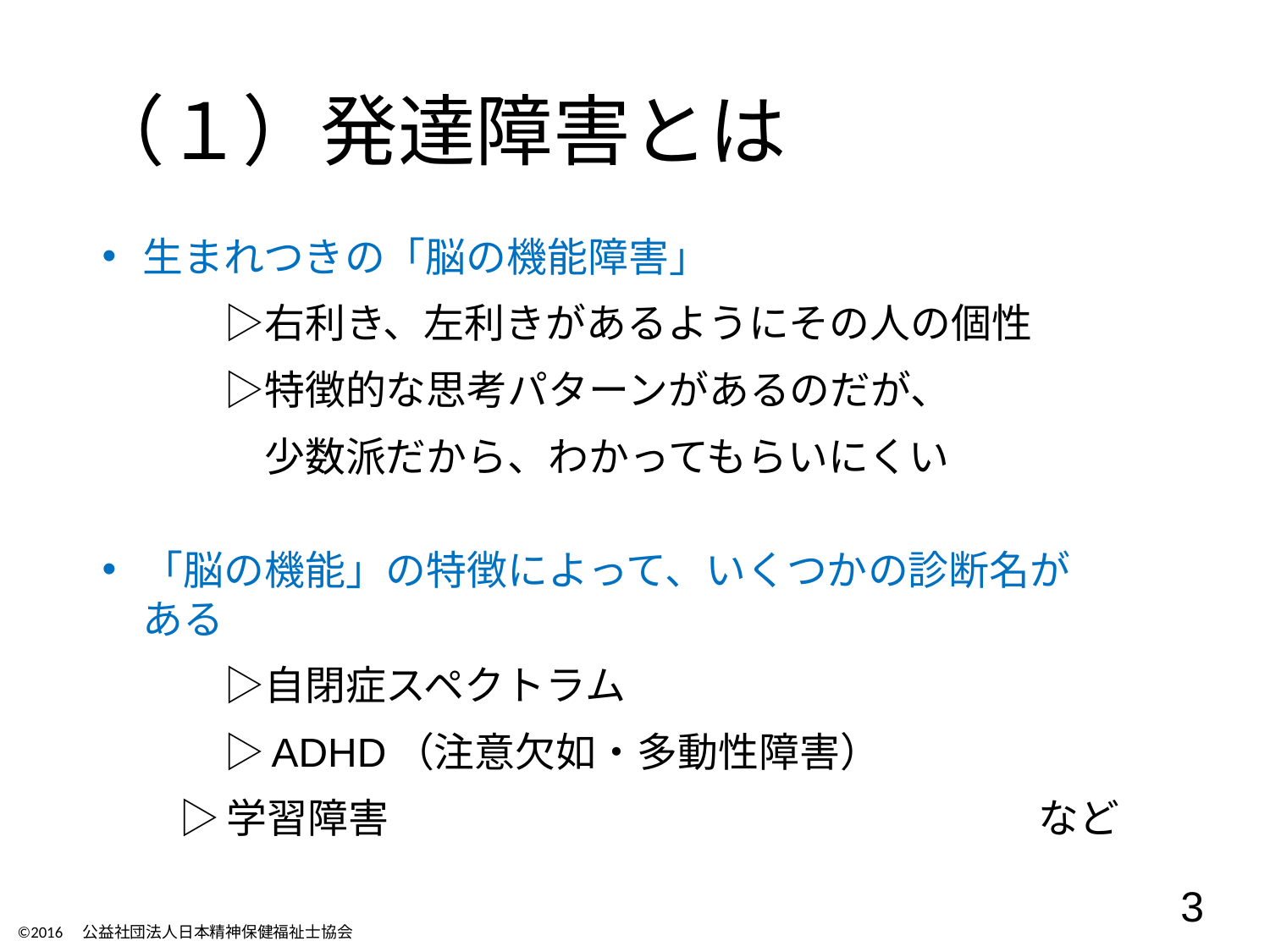

# （１）発達障害とは

生まれつきの「脳の機能障害」
　　▷右利き、左利きがあるようにその人の個性
　　▷特徴的な思考パターンがあるのだが、
　　　少数派だから、わかってもらいにくい

「脳の機能」の特徴によって、いくつかの診断名が
ある
　　▷自閉症スペクトラム
　　▷ADHD（注意欠如・多動性障害）
    ▷学習障害　　　　　　　　　　　　　　　　など

3
©2016　公益社団法人日本精神保健福祉士協会